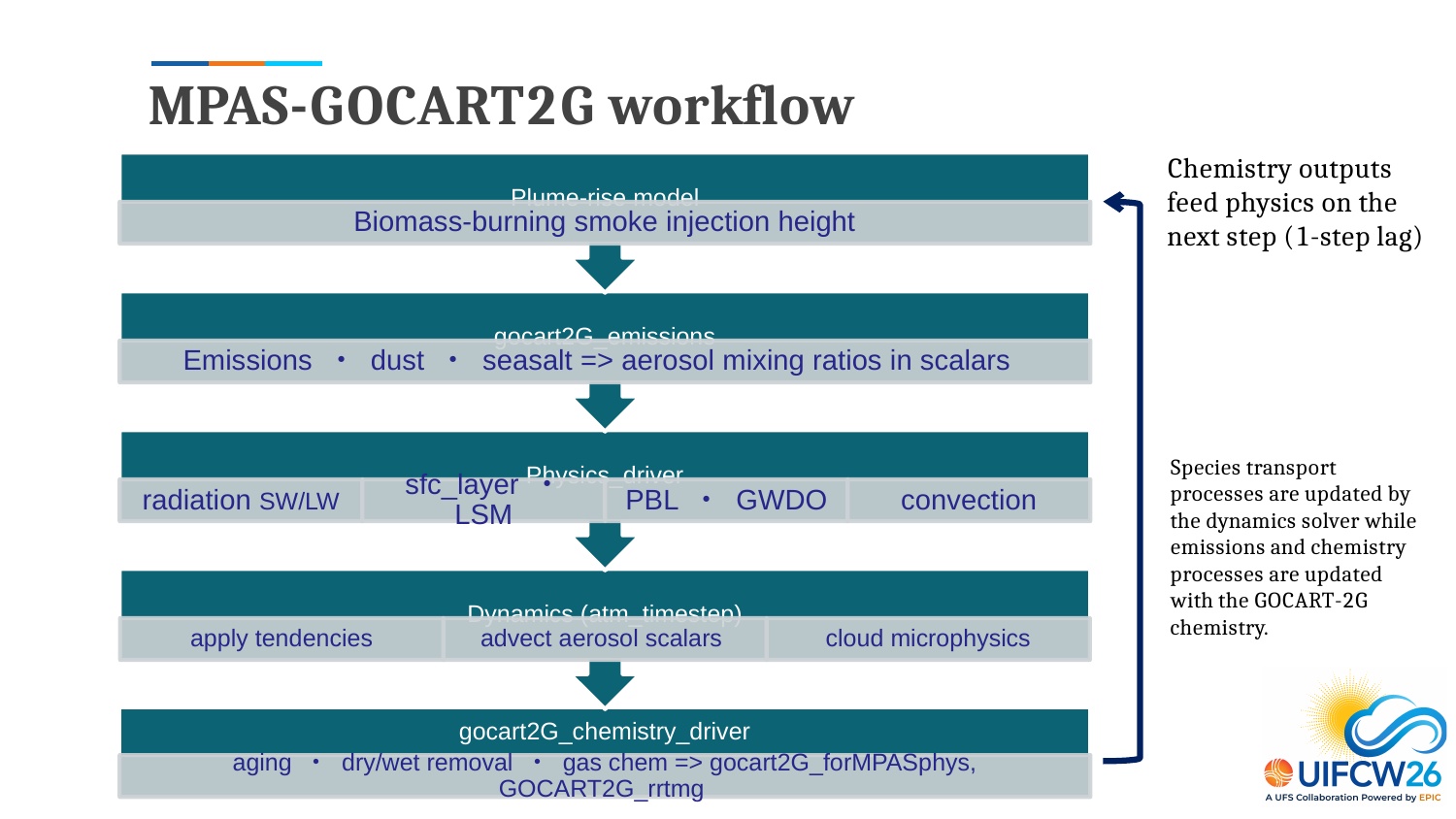

# MPAS-GOCART2G workflow
Chemistry outputs feed physics on the next step (1-step lag)
gocart2G_chemistry_driver
aging ・ dry/wet removal ・ gas chem => gocart2G_forMPASphys, GOCART2G_rrtmg
Dynamics (atm_timestep)
apply tendencies
advect aerosol scalars
cloud microphysics
Physics_driver
radiation SW/LW
sfc_layer ・ LSM
PBL ・ GWDO
convection
gocart2G_emissions
Emissions ・ dust ・ seasalt => aerosol mixing ratios in scalars
Plume-rise model
Biomass-burning smoke injection height

Species transport processes are updated by the dynamics solver while emissions and chemistry processes are updated with the GOCART-2G chemistry.